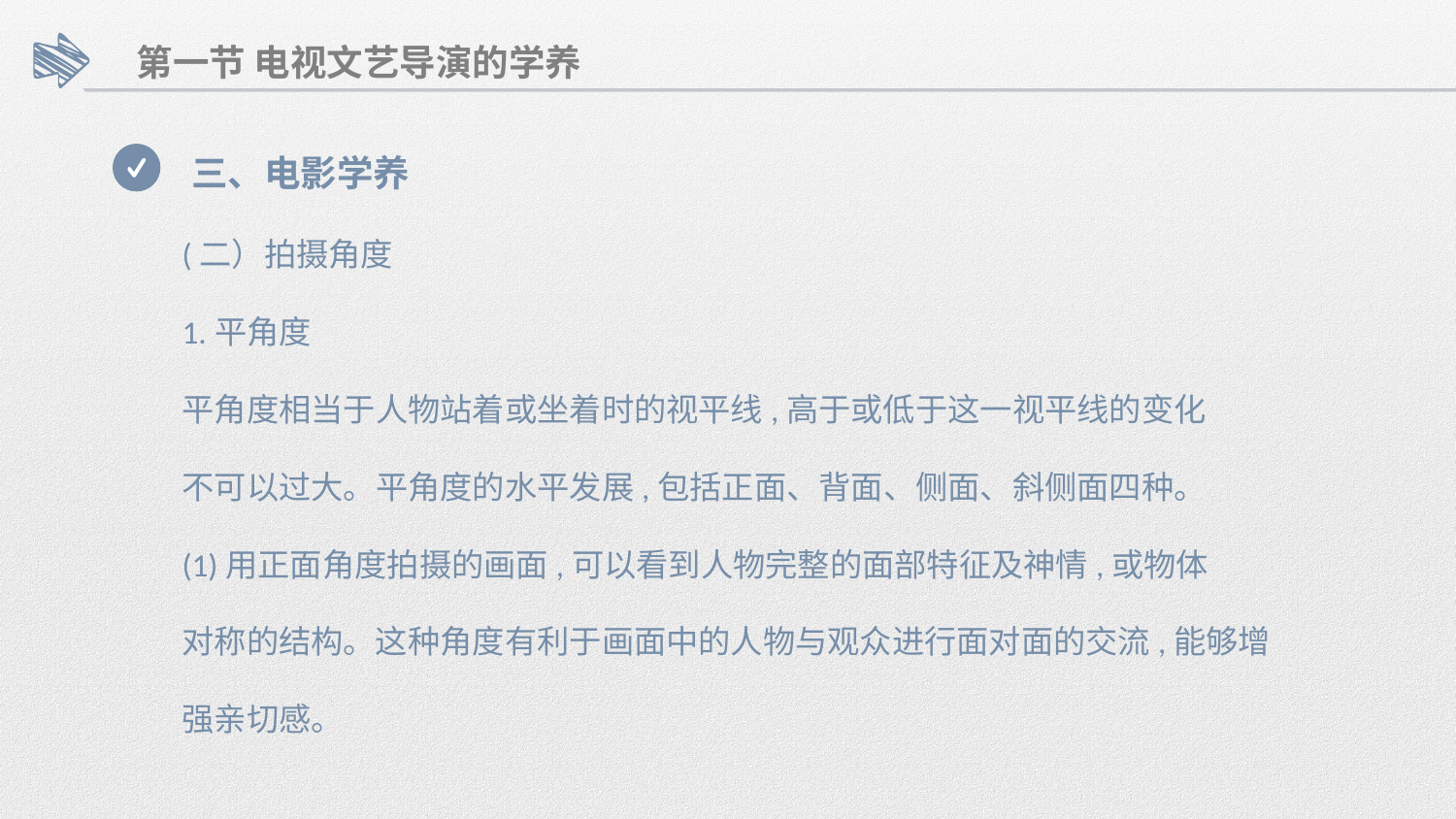

第一节 电视文艺导演的学养
三、电影学养

(二）拍摄角度
1.平角度
平角度相当于人物站着或坐着时的视平线,高于或低于这一视平线的变化
不可以过大。平角度的水平发展,包括正面、背面、侧面、斜侧面四种。
(1)用正面角度拍摄的画面,可以看到人物完整的面部特征及神情,或物体
对称的结构。这种角度有利于画面中的人物与观众进行面对面的交流,能够增
强亲切感。